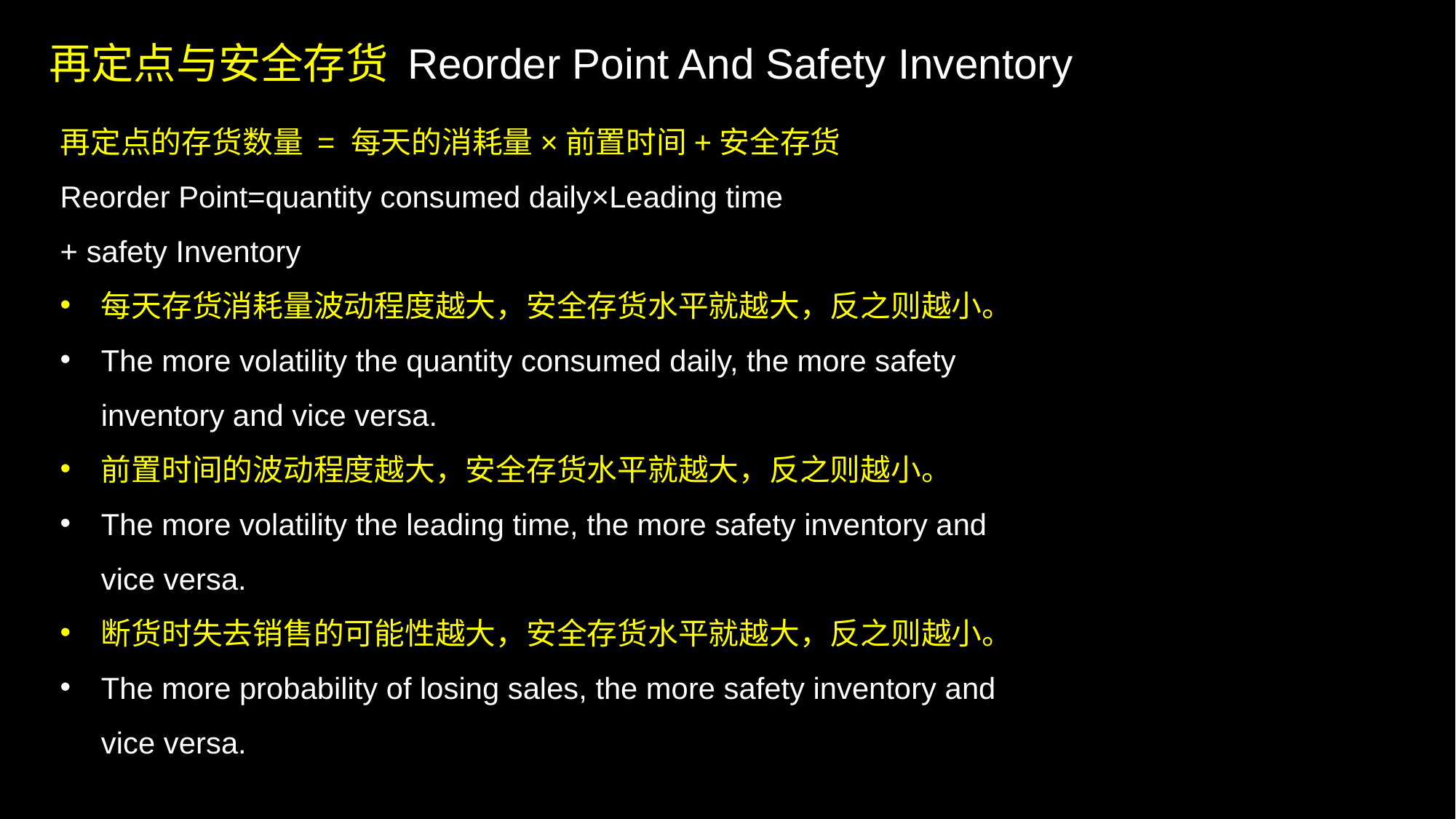

再定点与安全存货 Reorder Point And Safety Inventory
再定点的存货数量 = 每天的消耗量×前置时间+安全存货
Reorder Point=quantity consumed daily×Leading time
+ safety Inventory
每天存货消耗量波动程度越大，安全存货水平就越大，反之则越小。
The more volatility the quantity consumed daily, the more safety inventory and vice versa.
前置时间的波动程度越大，安全存货水平就越大，反之则越小。
The more volatility the leading time, the more safety inventory and  vice versa.
断货时失去销售的可能性越大，安全存货水平就越大，反之则越小。
The more probability of losing sales, the more safety inventory and vice versa.